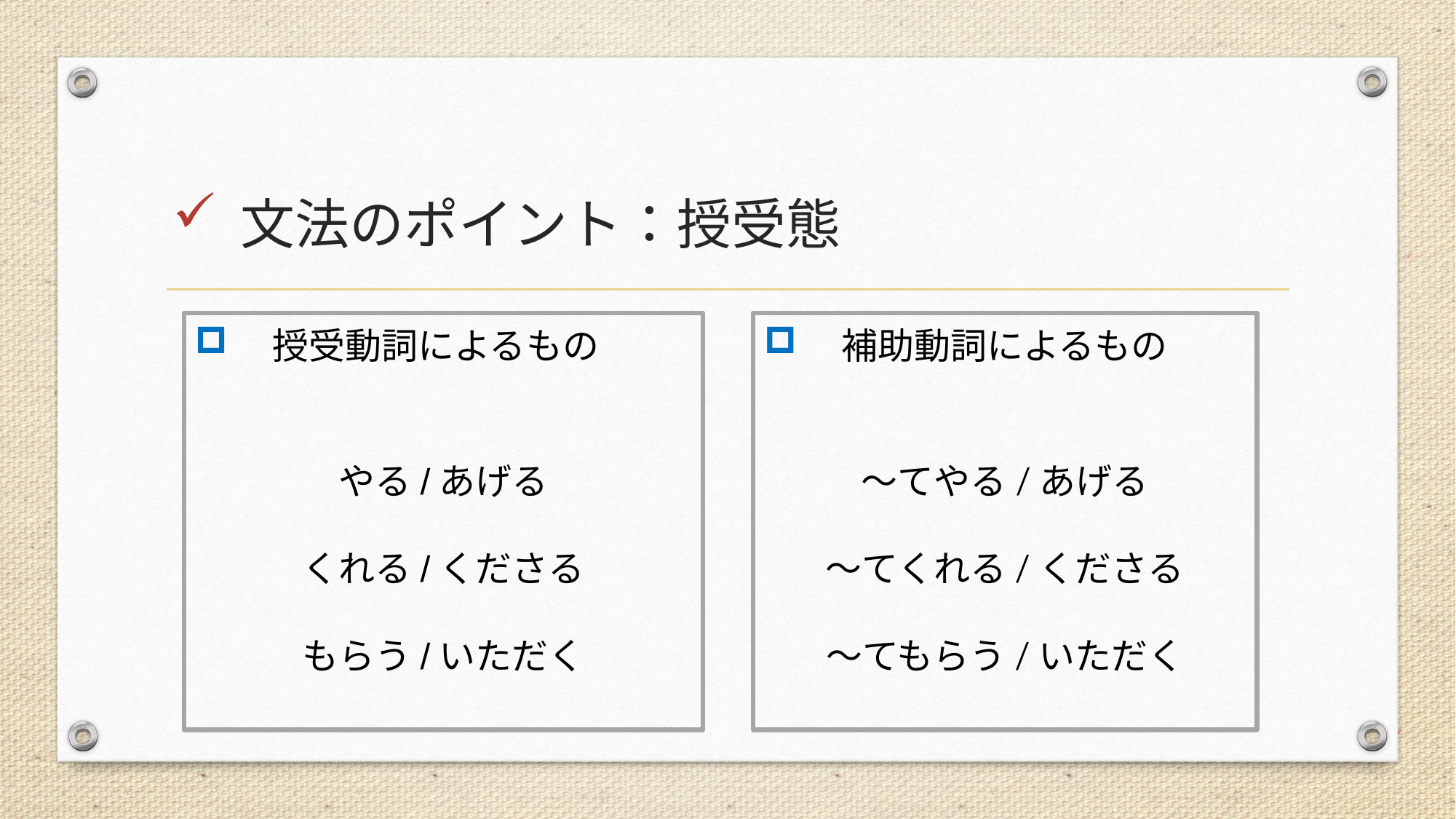

# 文法のポイント：授受態
　授受動詞によるもの

やる/あげる
くれる/くださる
もらう/いただく

　補助動詞によるもの

～てやる/あげる
～てくれる/くださる
～てもらう/いただく

7